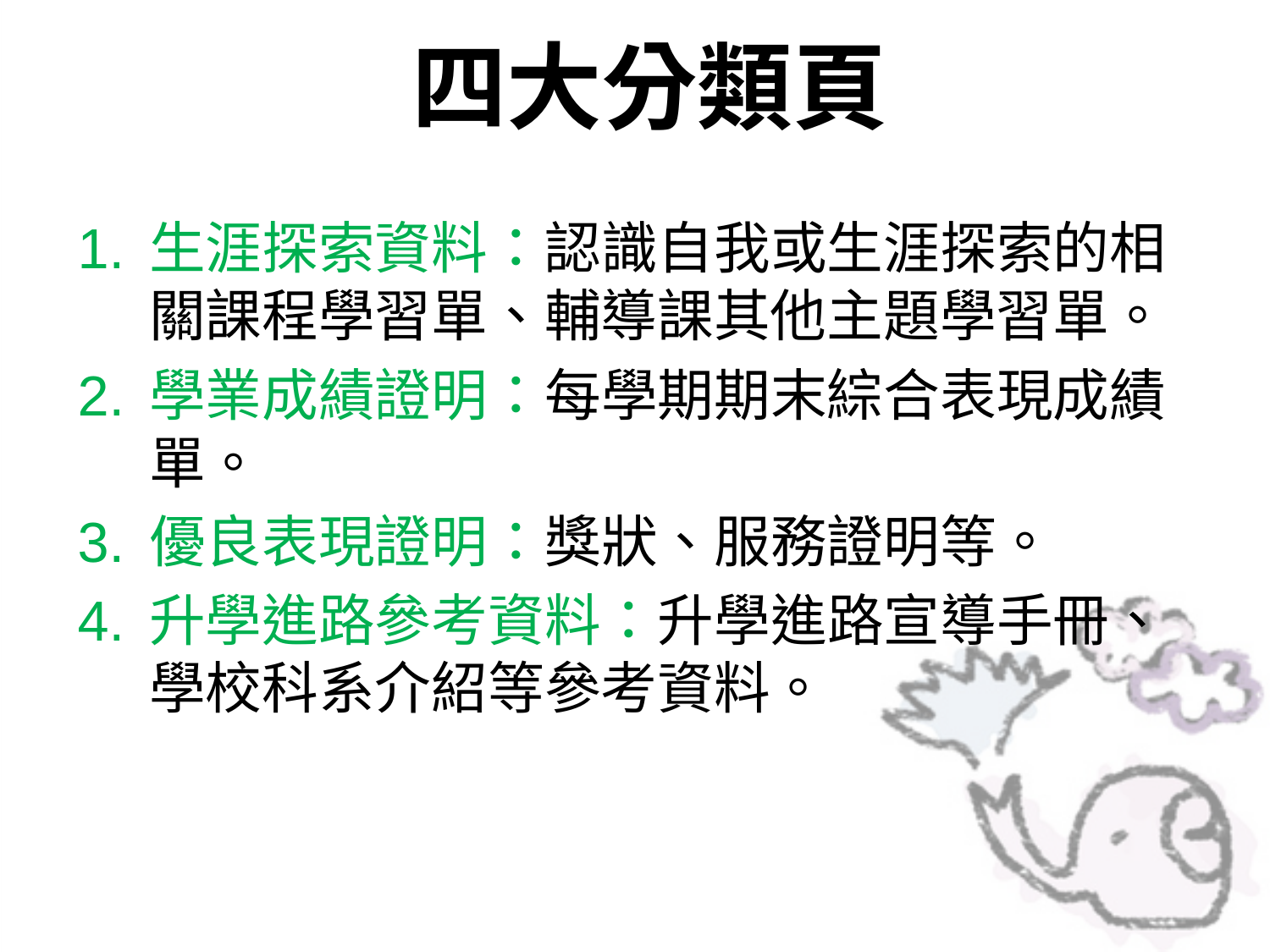

# 四大分類頁
生涯探索資料：認識自我或生涯探索的相關課程學習單、輔導課其他主題學習單。
學業成績證明：每學期期末綜合表現成績單。
優良表現證明：獎狀、服務證明等。
升學進路參考資料：升學進路宣導手冊、學校科系介紹等參考資料。